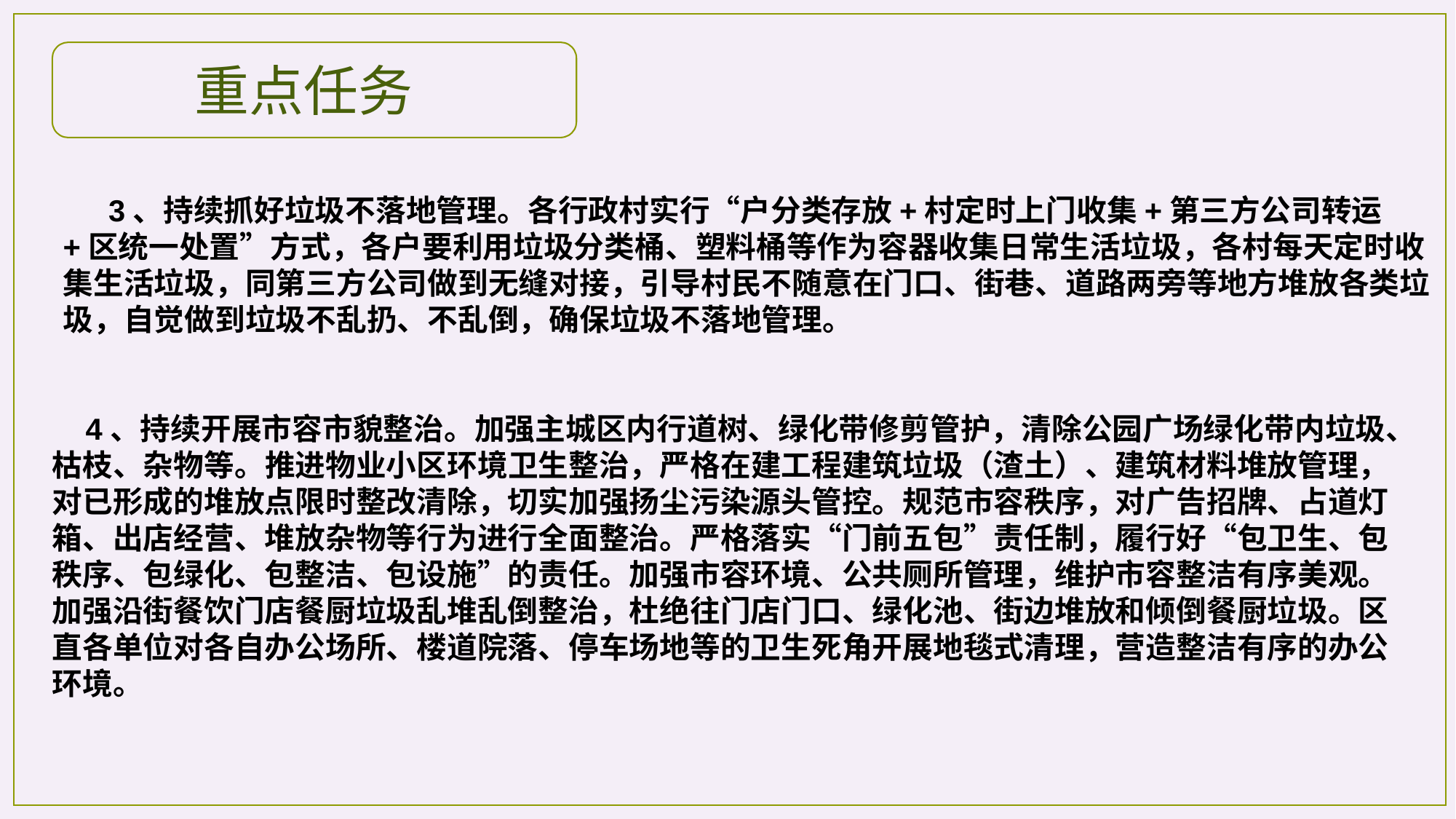

重点任务
       3、持续抓好垃圾不落地管理。各行政村实行“户分类存放+村定时上门收集+第三方公司转运+区统一处置”方式，各户要利用垃圾分类桶、塑料桶等作为容器收集日常生活垃圾，各村每天定时收集生活垃圾，同第三方公司做到无缝对接，引导村民不随意在门口、街巷、道路两旁等地方堆放各类垃圾，自觉做到垃圾不乱扔、不乱倒，确保垃圾不落地管理。
    4、持续开展市容市貌整治。加强主城区内行道树、绿化带修剪管护，清除公园广场绿化带内垃圾、枯枝、杂物等。推进物业小区环境卫生整治，严格在建工程建筑垃圾（渣土）、建筑材料堆放管理，对已形成的堆放点限时整改清除，切实加强扬尘污染源头管控。规范市容秩序，对广告招牌、占道灯箱、出店经营、堆放杂物等行为进行全面整治。严格落实“门前五包”责任制，履行好“包卫生、包秩序、包绿化、包整洁、包设施”的责任。加强市容环境、公共厕所管理，维护市容整洁有序美观。加强沿街餐饮门店餐厨垃圾乱堆乱倒整治，杜绝往门店门口、绿化池、街边堆放和倾倒餐厨垃圾。区直各单位对各自办公场所、楼道院落、停车场地等的卫生死角开展地毯式清理，营造整洁有序的办公环境。